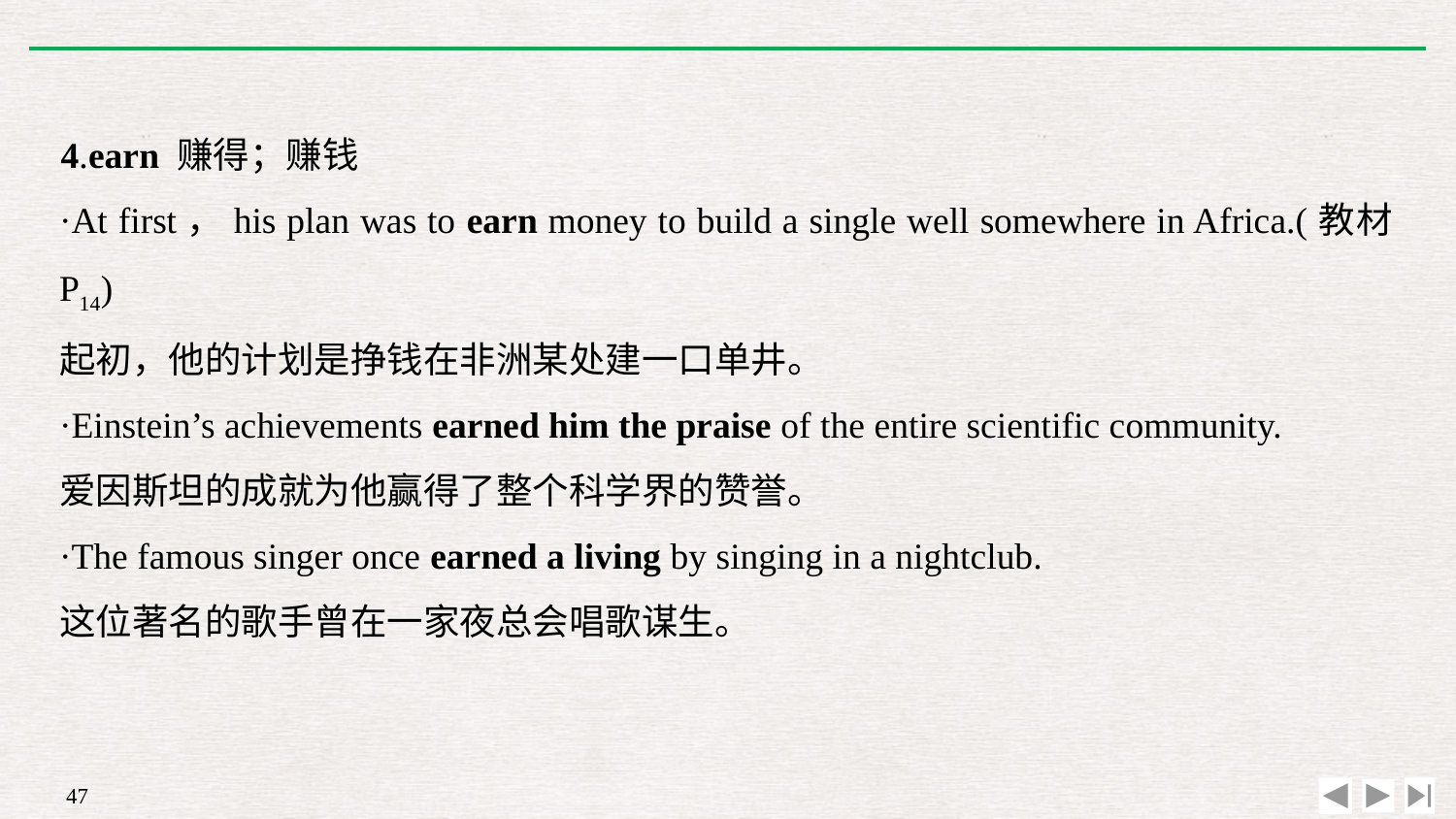

4.earn 赚得；赚钱
·At first，his plan was to earn money to build a single well somewhere in Africa.(教材P14)
起初，他的计划是挣钱在非洲某处建一口单井。
·Einstein’s achievements earned him the praise of the entire scientific community.
爱因斯坦的成就为他赢得了整个科学界的赞誉。
·The famous singer once earned a living by singing in a nightclub.
这位著名的歌手曾在一家夜总会唱歌谋生。